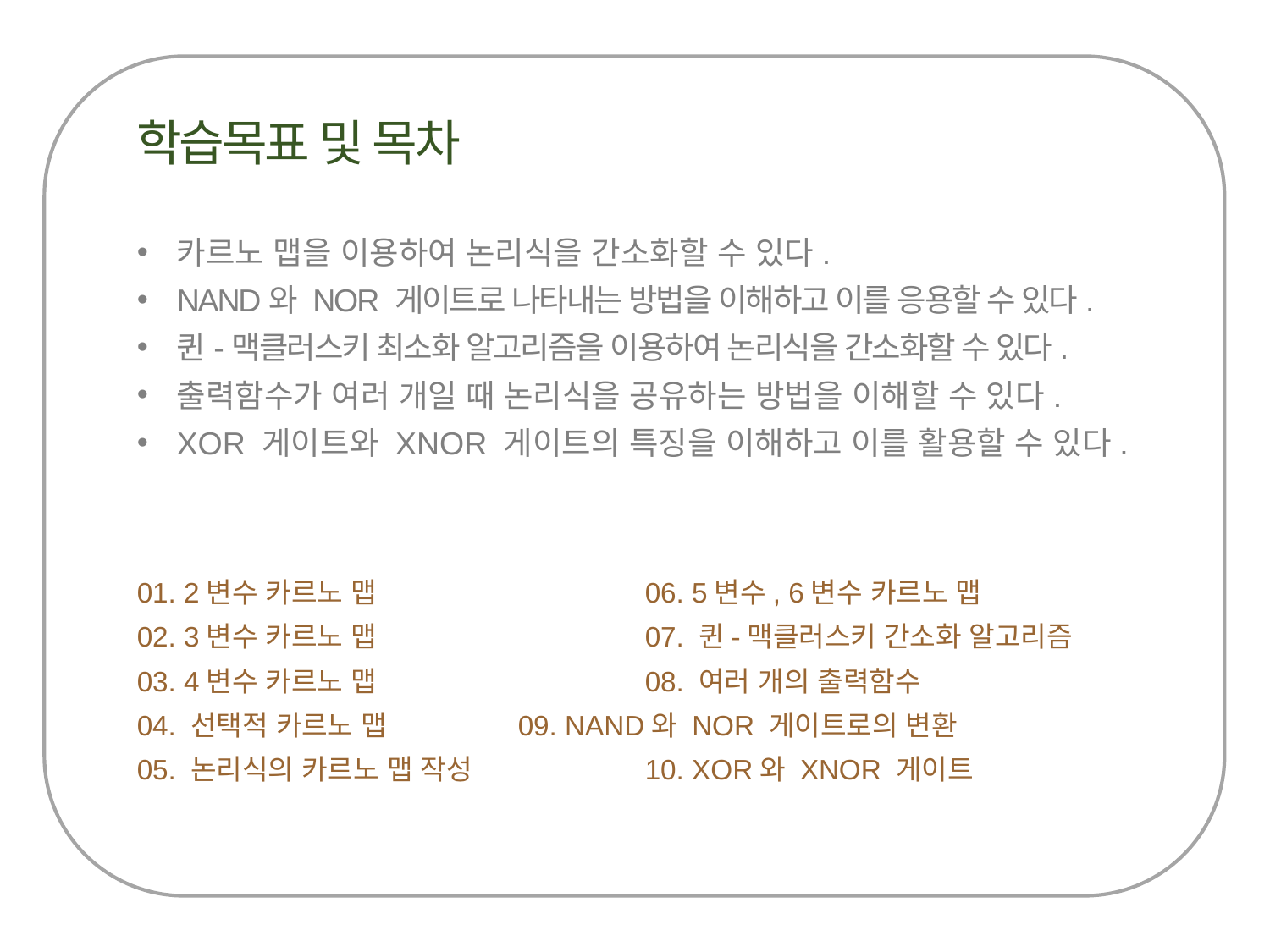

카르노 맵을 이용하여 논리식을 간소화할 수 있다.
NAND와 NOR 게이트로 나타내는 방법을 이해하고 이를 응용할 수 있다.
퀸-맥클러스키 최소화 알고리즘을 이용하여 논리식을 간소화할 수 있다.
출력함수가 여러 개일 때 논리식을 공유하는 방법을 이해할 수 있다.
XOR 게이트와 XNOR 게이트의 특징을 이해하고 이를 활용할 수 있다.

01. 2변수 카르노 맵			06. 5변수, 6변수 카르노 맵
02. 3변수 카르노 맵			07. 퀸-맥클러스키 간소화 알고리즘
03. 4변수 카르노 맵			08. 여러 개의 출력함수
04. 선택적 카르노 맵		09. NAND와 NOR 게이트로의 변환
05. 논리식의 카르노 맵 작성		10. XOR와 XNOR 게이트